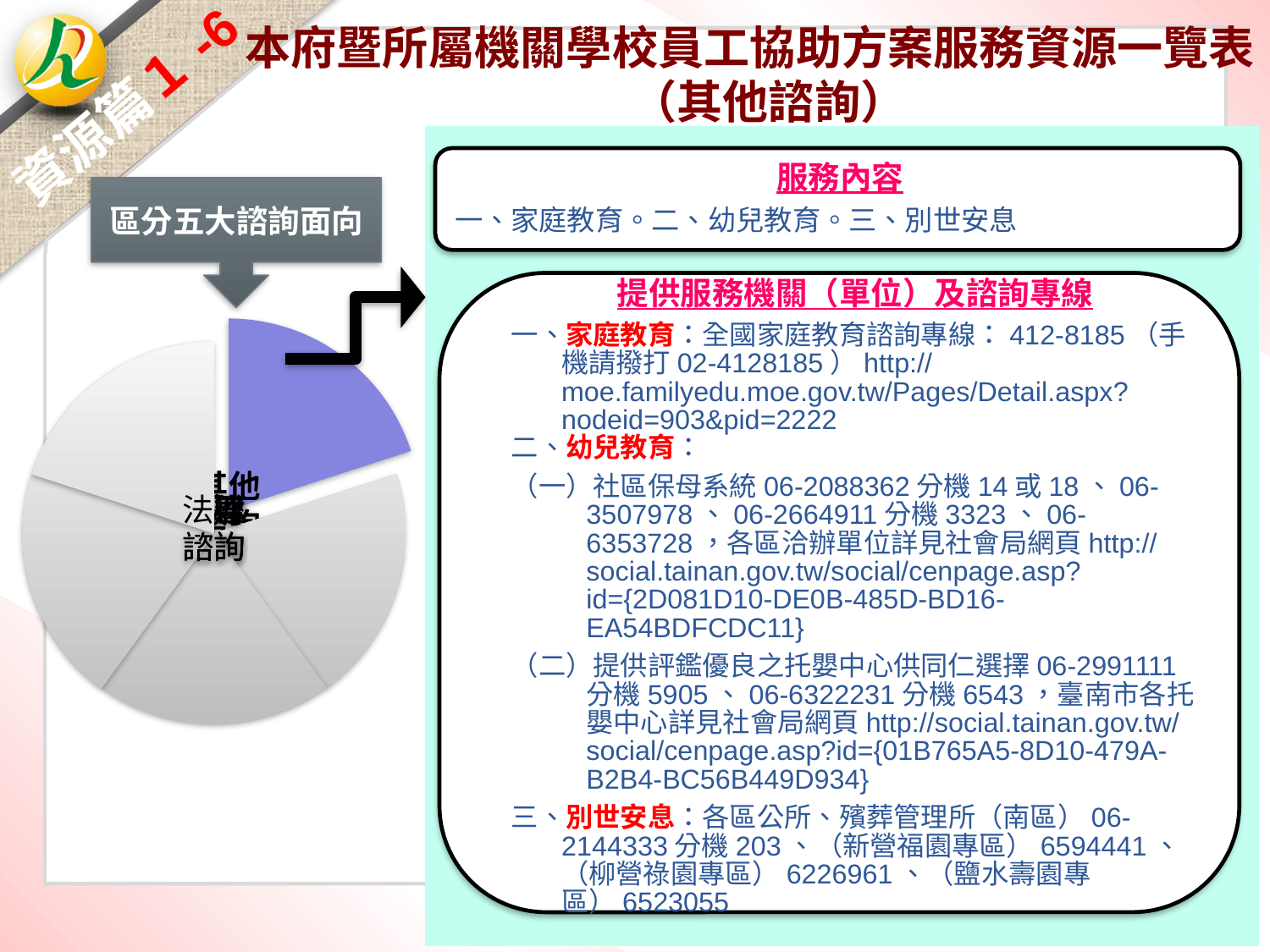

本府暨所屬機關學校員工協助方案服務資源一覽表
（其他諮詢）
資源篇１-6

服務內容
一、家庭教育。二、幼兒教育。三、別世安息
提供服務機關（單位）及諮詢專線
一、家庭教育：全國家庭教育諮詢專線：412-8185（手機請撥打02-4128185）http://moe.familyedu.moe.gov.tw/Pages/Detail.aspx?nodeid=903&pid=2222
二、幼兒教育：
（一）社區保母系統06-2088362分機14或18、06-3507978、06-2664911分機3323、06-6353728，各區洽辦單位詳見社會局網頁http://social.tainan.gov.tw/social/cenpage.asp?id={2D081D10-DE0B-485D-BD16-EA54BDFCDC11}
（二）提供評鑑優良之托嬰中心供同仁選擇06-2991111分機5905、06-6322231分機6543，臺南市各托嬰中心詳見社會局網頁http://social.tainan.gov.tw/social/cenpage.asp?id={01B765A5-8D10-479A-B2B4-BC56B449D934}
三、別世安息：各區公所、殯葬管理所（南區）06-2144333分機203、（新營福園專區）6594441、（柳營祿園專區）6226961、（鹽水壽園專區）6523055
區分五大諮詢面向
其他
諮詢
心理
諮詢
醫療
諮詢
理財
諮詢
法律
諮詢